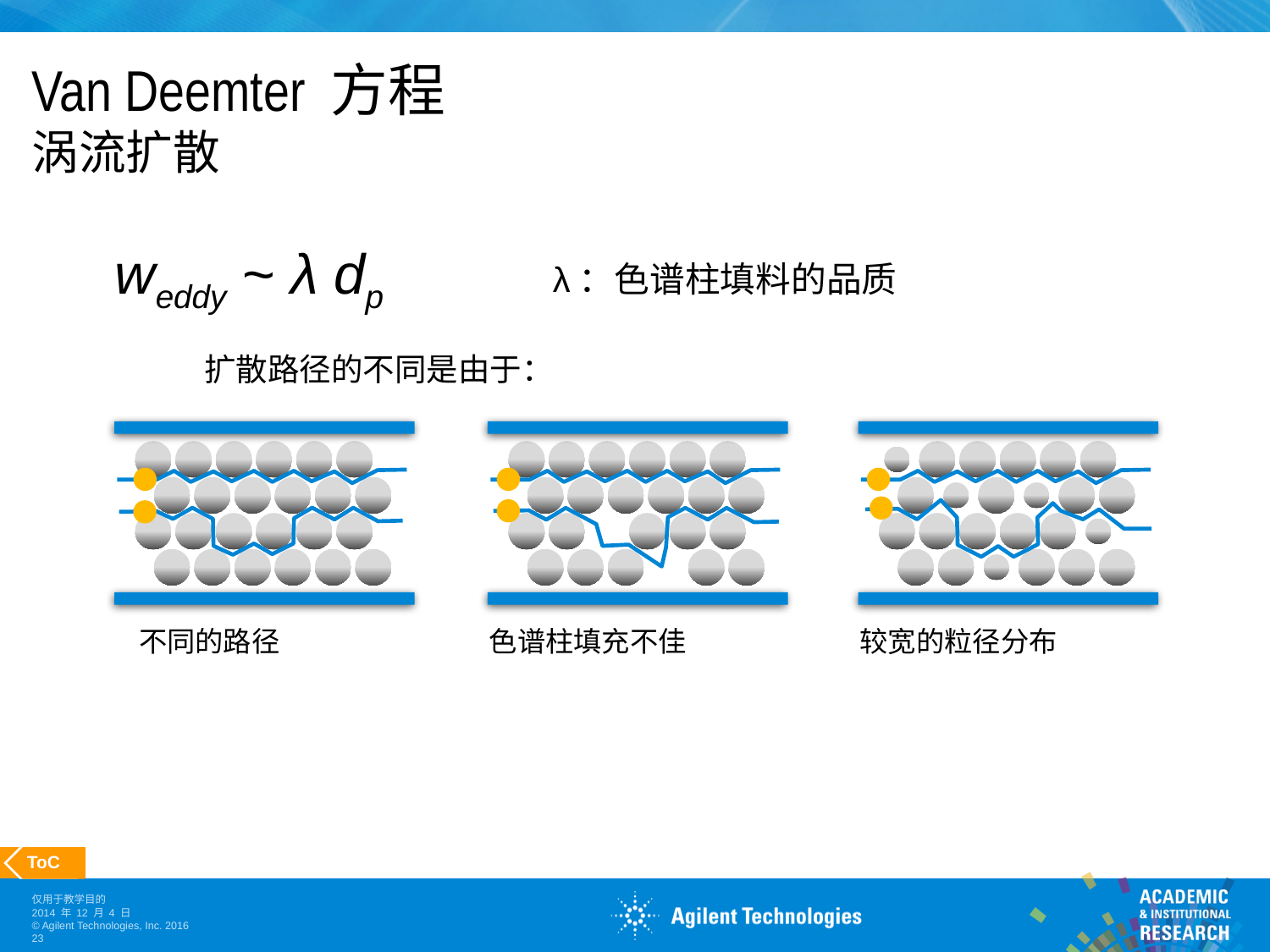

# Van Deemter 方程 涡流扩散
weddy ~ λ dp
λ：色谱柱填料的品质
扩散路径的不同是由于：

不同的路径

色谱柱填充不佳

较宽的粒径分布

 ToC